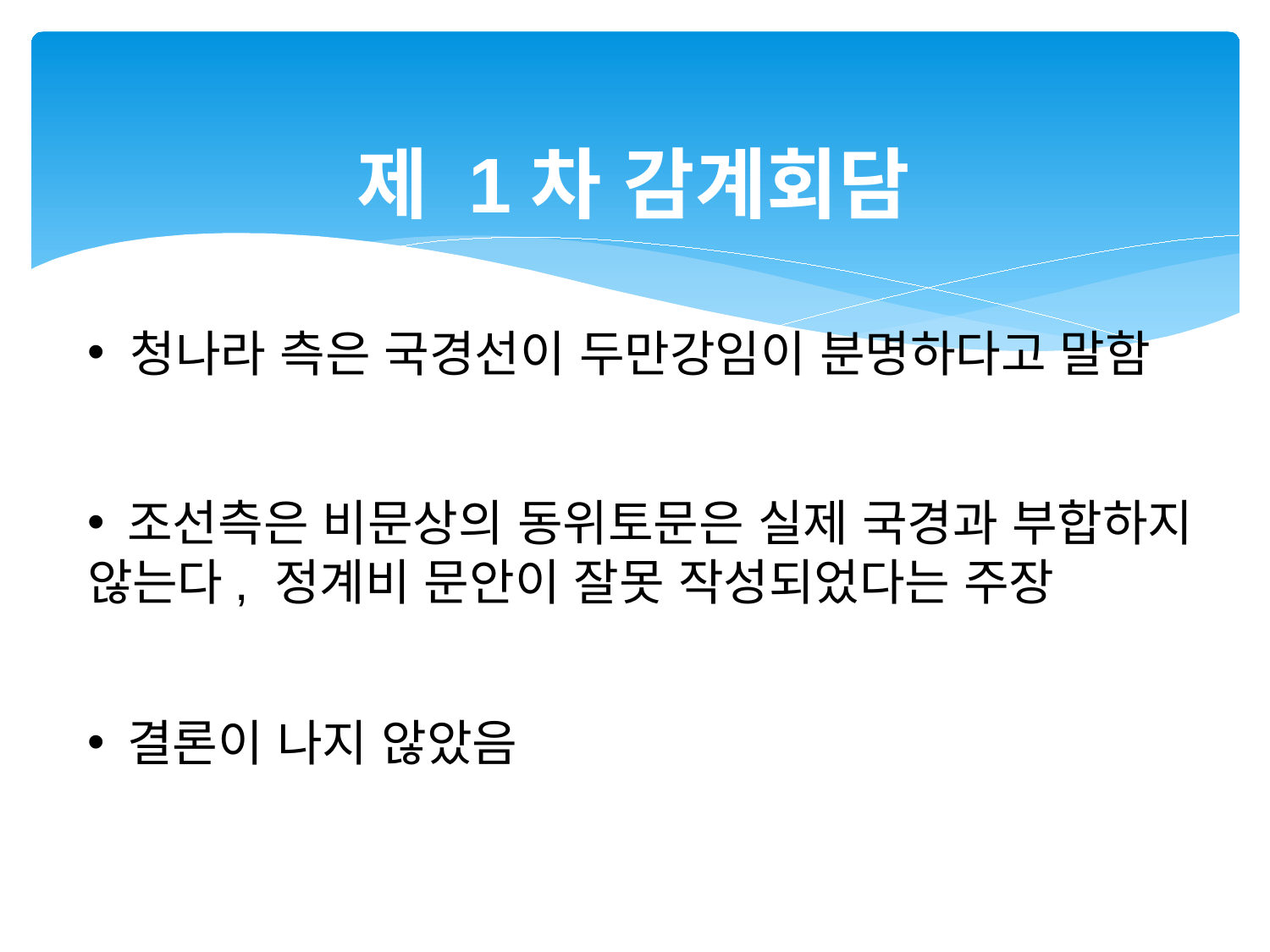

# 제 1차 감계회담
 청나라 측은 국경선이 두만강임이 분명하다고 말함
 조선측은 비문상의 동위토문은 실제 국경과 부합하지 않는다, 정계비 문안이 잘못 작성되었다는 주장
 결론이 나지 않았음